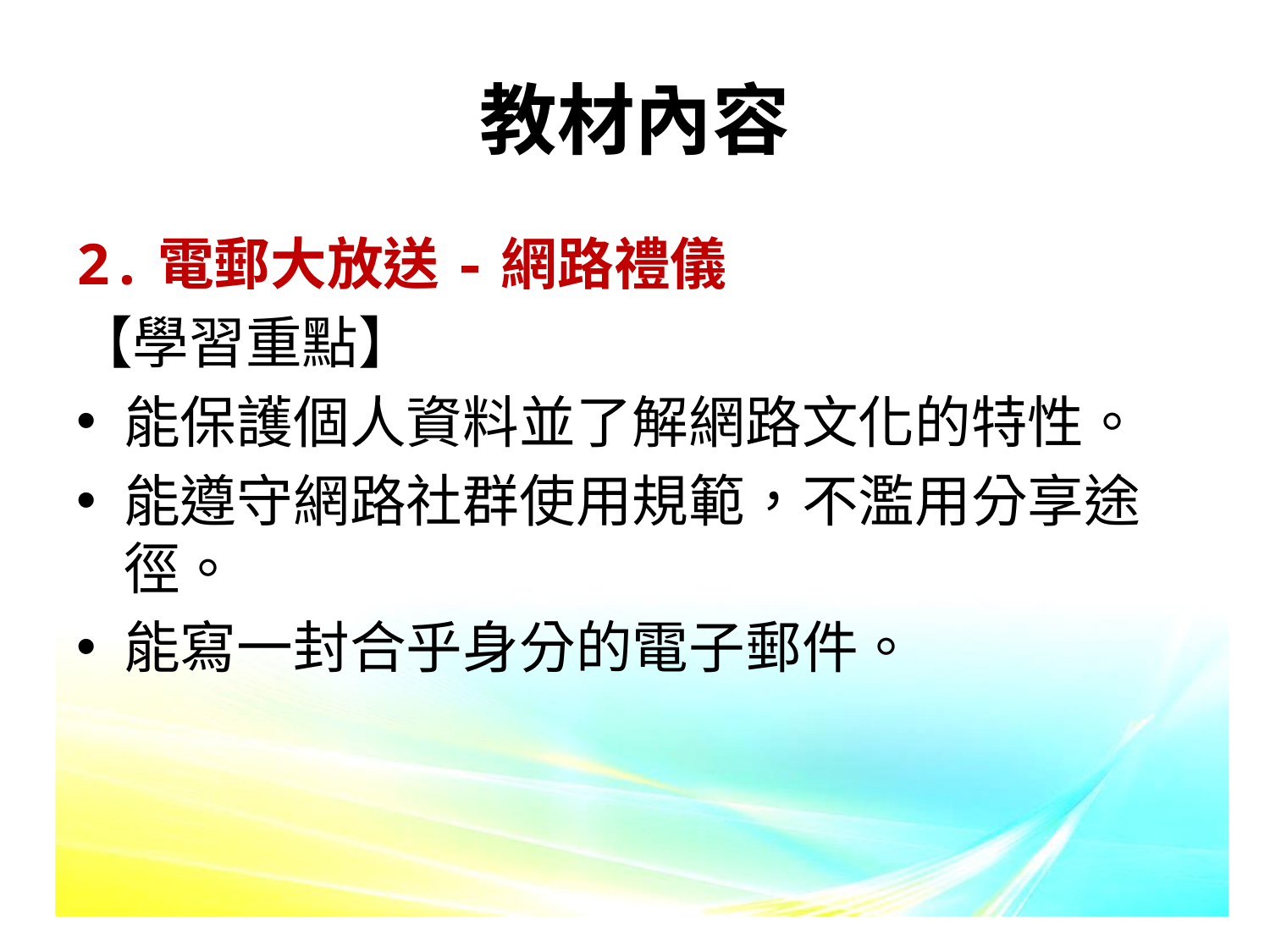

# 教材內容
2.電郵大放送-網路禮儀
【學習重點】
能保護個人資料並了解網路文化的特性。
能遵守網路社群使用規範，不濫用分享途徑。
能寫一封合乎身分的電子郵件。